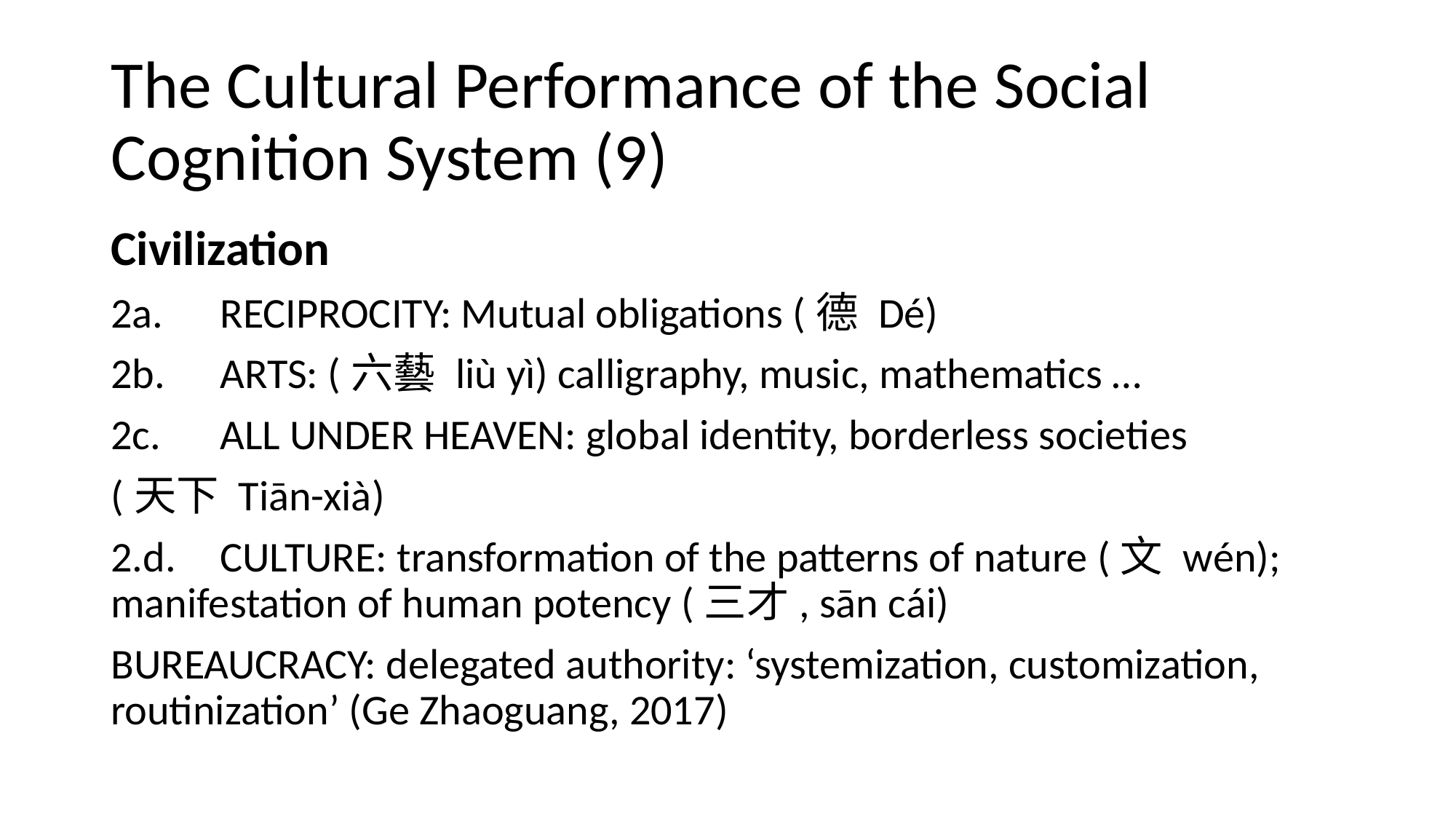

# The Cultural Performance of the Social Cognition System (9)
Civilization
2a.	RECIPROCITY: Mutual obligations (德 Dé)
2b.	ARTS: (六藝 liù yì) calligraphy, music, mathematics …
2c.	ALL UNDER HEAVEN: global identity, borderless societies
(天下 Tiān-xià)
2.d.	CULTURE: transformation of the patterns of nature (文 wén); manifestation of human potency (三才, sān cái)
BUREAUCRACY: delegated authority: ‘systemization, customization, routinization’ (Ge Zhaoguang, 2017)